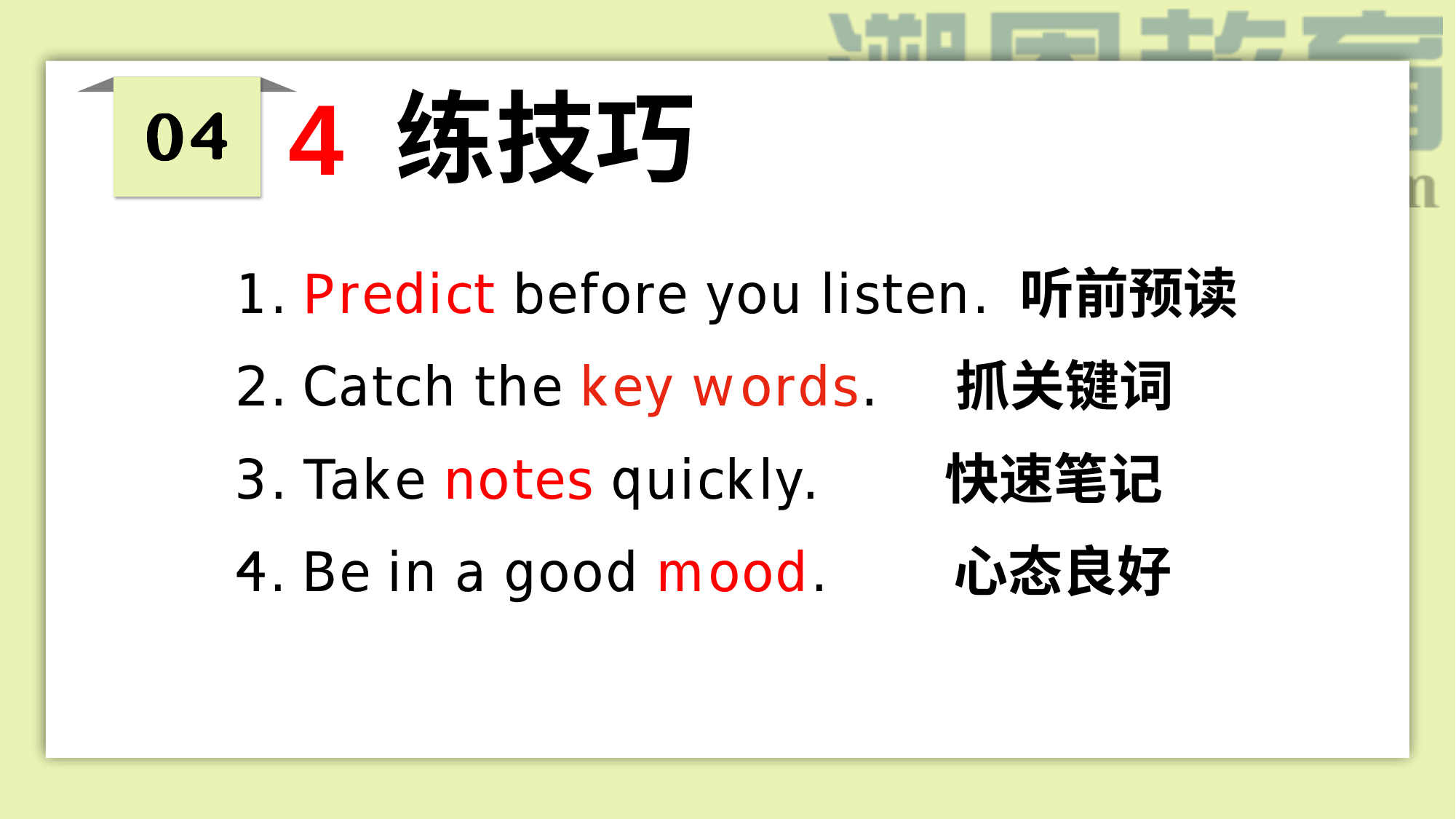

4 练技巧

 Predict before you listen. 听前预读
 Catch the key words.    抓关键词
 Take notes quickly.       快速笔记
 Be in a good mood.       心态良好